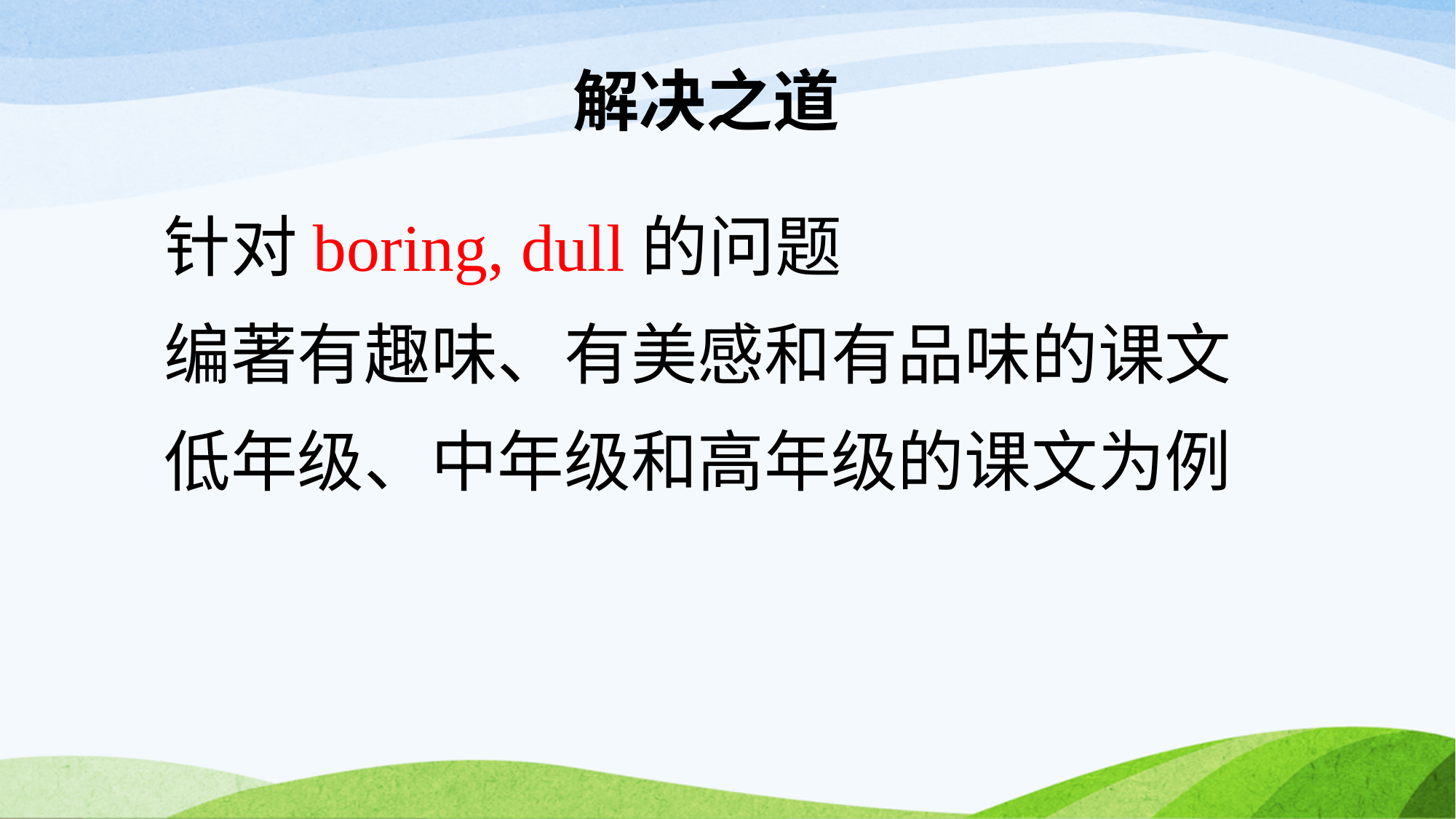

解决之道

针对boring, dull的问题
编著有趣味、有美感和有品味的课文
低年级、中年级和高年级的课文为例